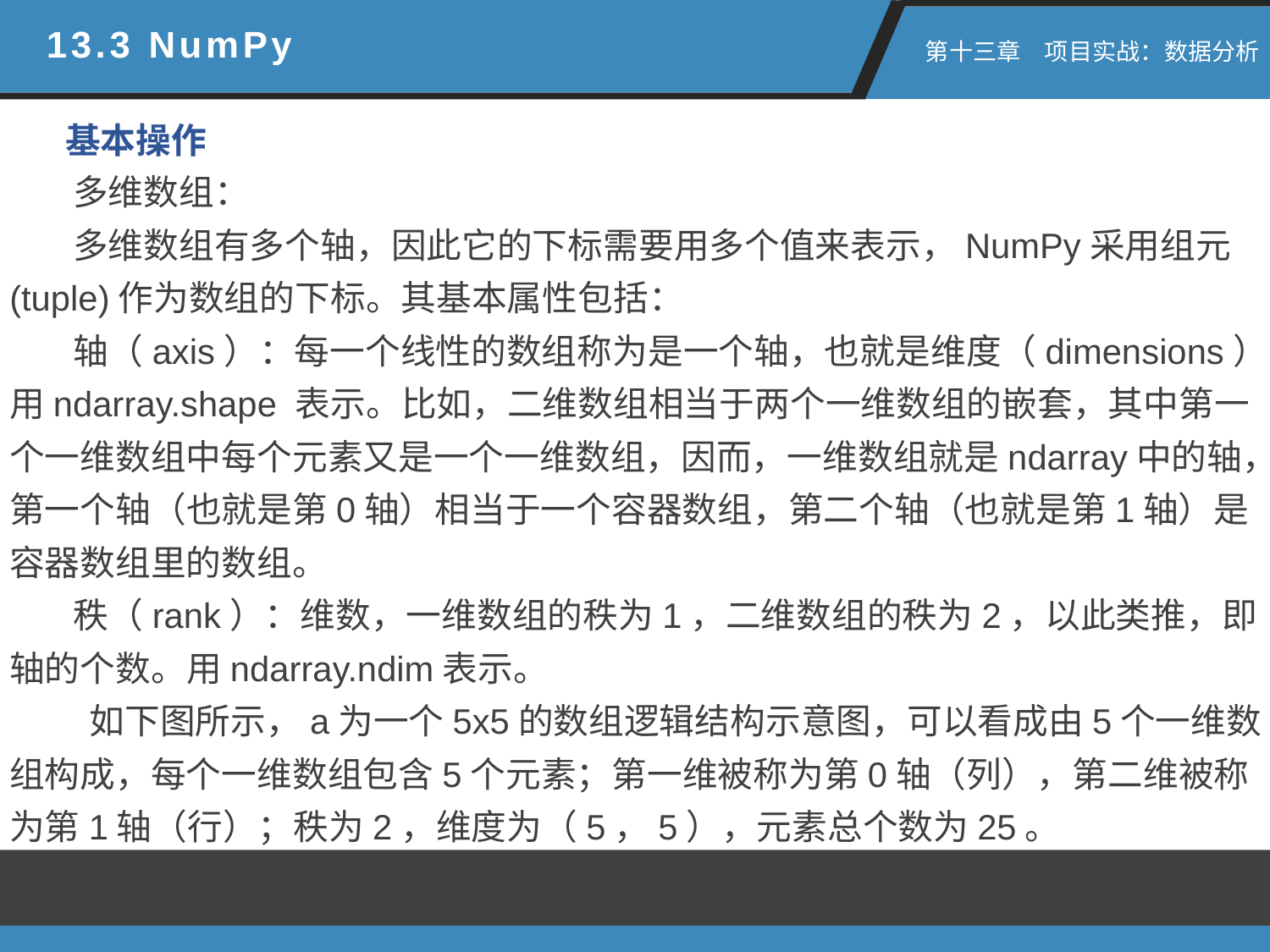

13.3 NumPy
  第十三章　项目实战：数据分析
基本操作
多维数组：
多维数组有多个轴，因此它的下标需要用多个值来表示，NumPy采用组元(tuple)作为数组的下标。其基本属性包括：
轴（axis）：每一个线性的数组称为是一个轴，也就是维度（dimensions），用ndarray.shape 表示。比如，二维数组相当于两个一维数组的嵌套，其中第一个一维数组中每个元素又是一个一维数组，因而，一维数组就是ndarray中的轴，第一个轴（也就是第0轴）相当于一个容器数组，第二个轴（也就是第1轴）是容器数组里的数组。
秩（rank）：维数，一维数组的秩为1，二维数组的秩为2，以此类推，即轴的个数。用ndarray.ndim表示。
 如下图所示，a为一个5x5的数组逻辑结构示意图，可以看成由5个一维数组构成，每个一维数组包含5个元素；第一维被称为第0轴（列），第二维被称为第1轴（行）；秩为2，维度为（5，5），元素总个数为25。